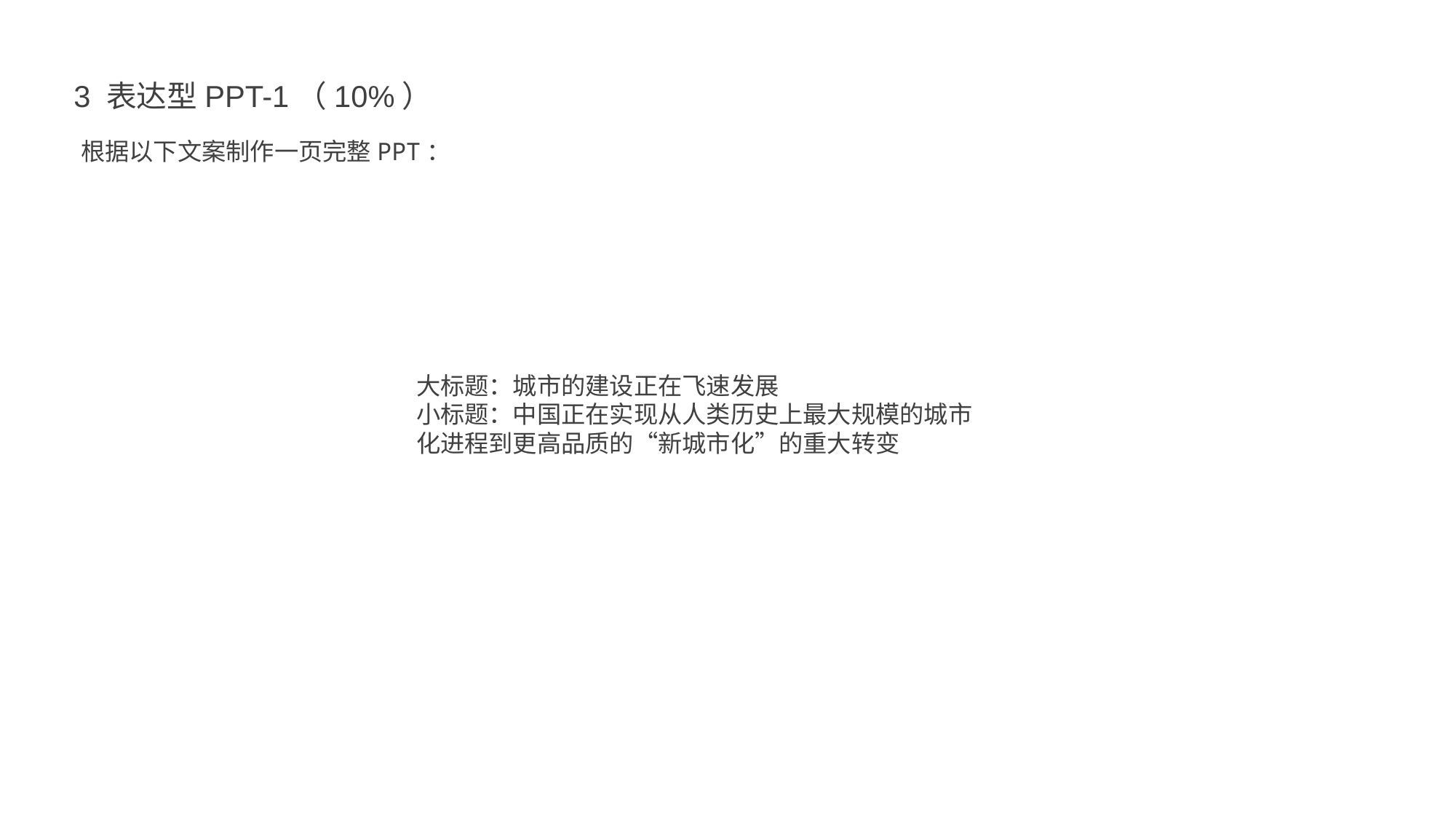

3 表达型PPT-1（10%）
根据以下文案制作一页完整PPT：
大标题：城市的建设正在飞速发展
小标题：中国正在实现从人类历史上最大规模的城市化进程到更高品质的“新城市化”的重大转变